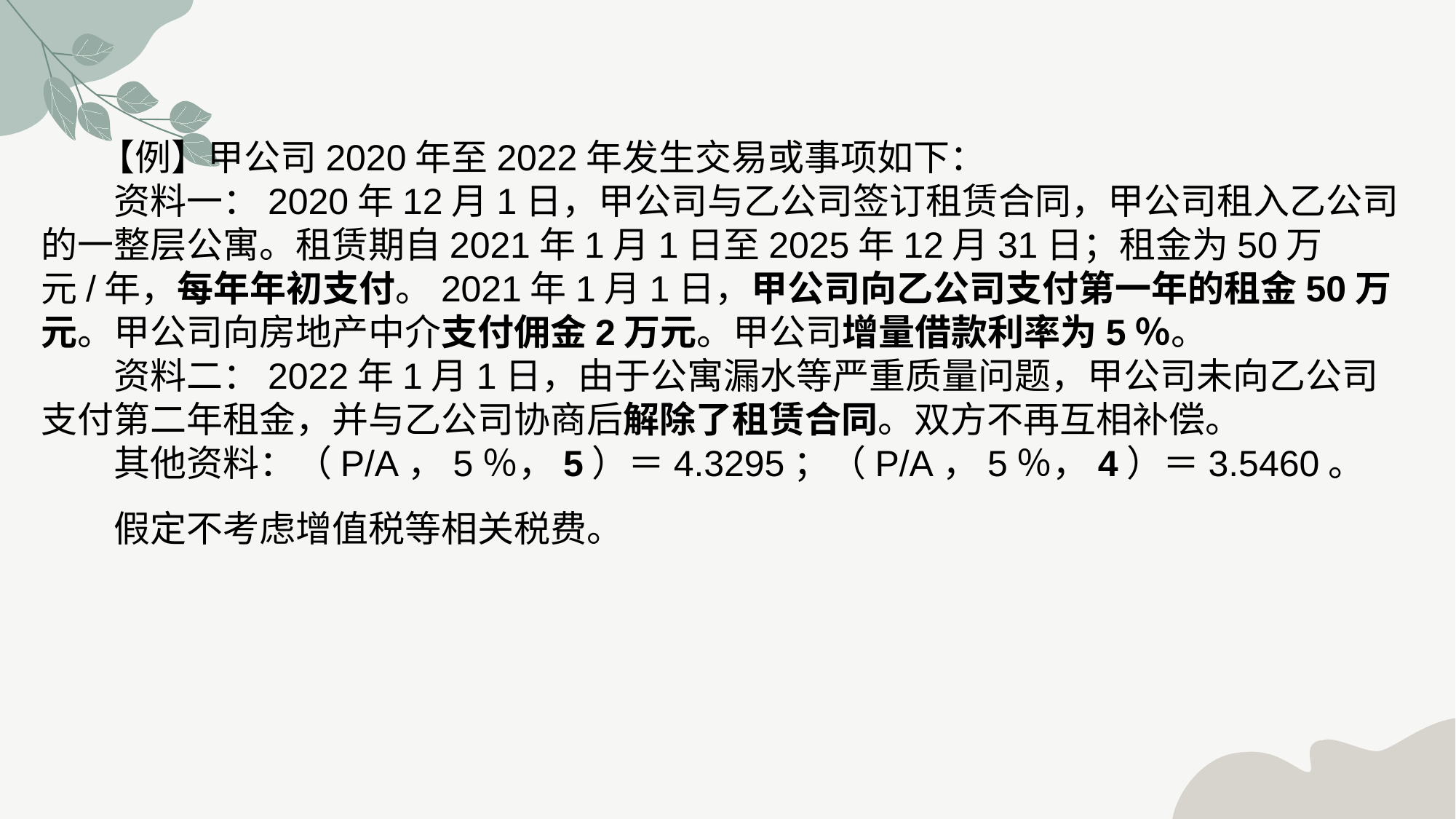

【例】甲公司2020年至2022年发生交易或事项如下：　　资料一：2020年12月1日，甲公司与乙公司签订租赁合同，甲公司租入乙公司的一整层公寓。租赁期自2021年1月1日至2025年12月31日；租金为50万元/年，每年年初支付。2021年1月1日，甲公司向乙公司支付第一年的租金50万元。甲公司向房地产中介支付佣金2万元。甲公司增量借款利率为5％。　　资料二：2022年1月1日，由于公寓漏水等严重质量问题，甲公司未向乙公司支付第二年租金，并与乙公司协商后解除了租赁合同。双方不再互相补偿。　　其他资料：（P/A，5％，5）＝4.3295；（P/A，5％，4）＝3.5460。　　假定不考虑增值税等相关税费。